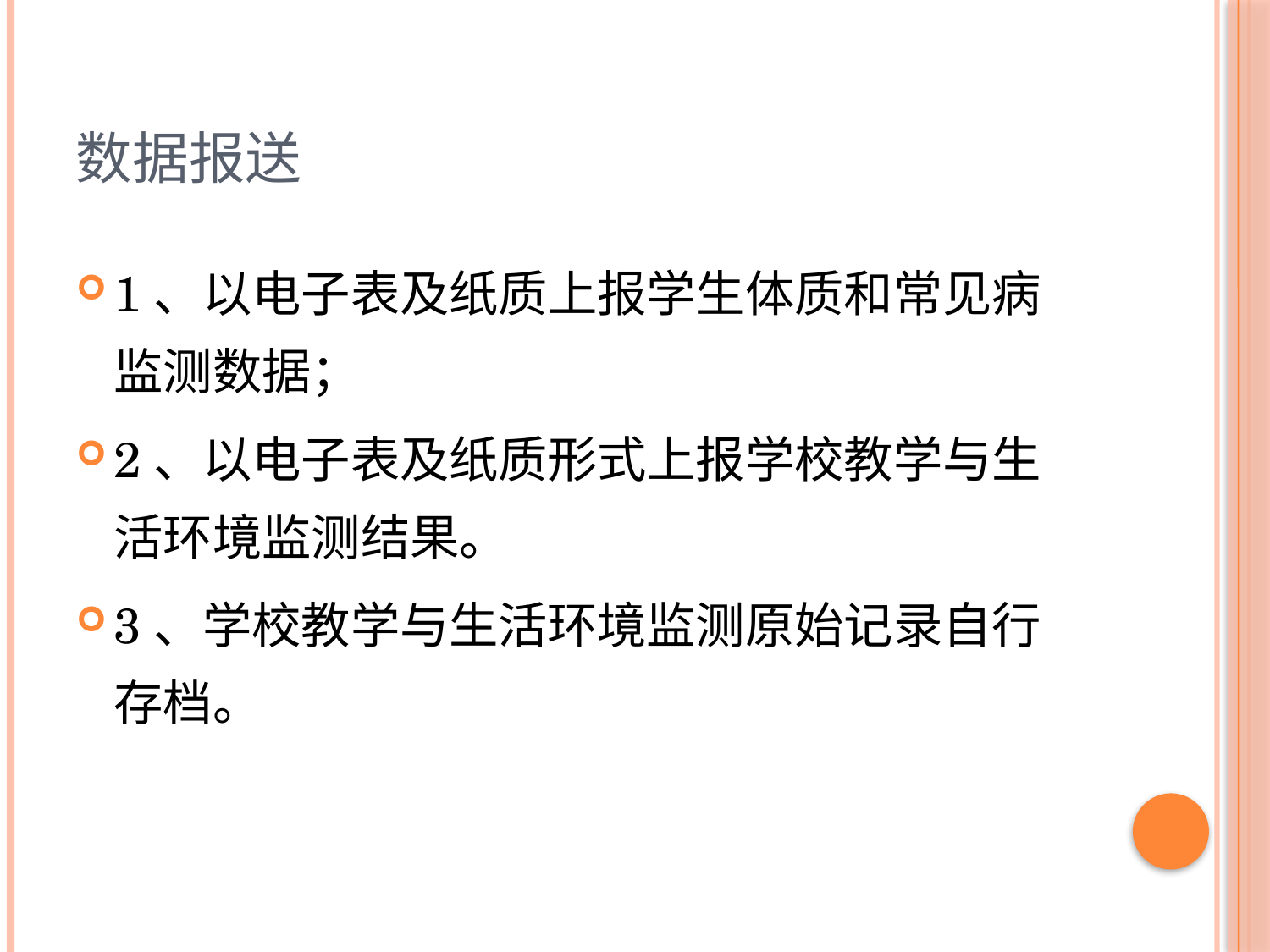

# 数据报送
1、以电子表及纸质上报学生体质和常见病监测数据；
2、以电子表及纸质形式上报学校教学与生活环境监测结果。
3、学校教学与生活环境监测原始记录自行存档。